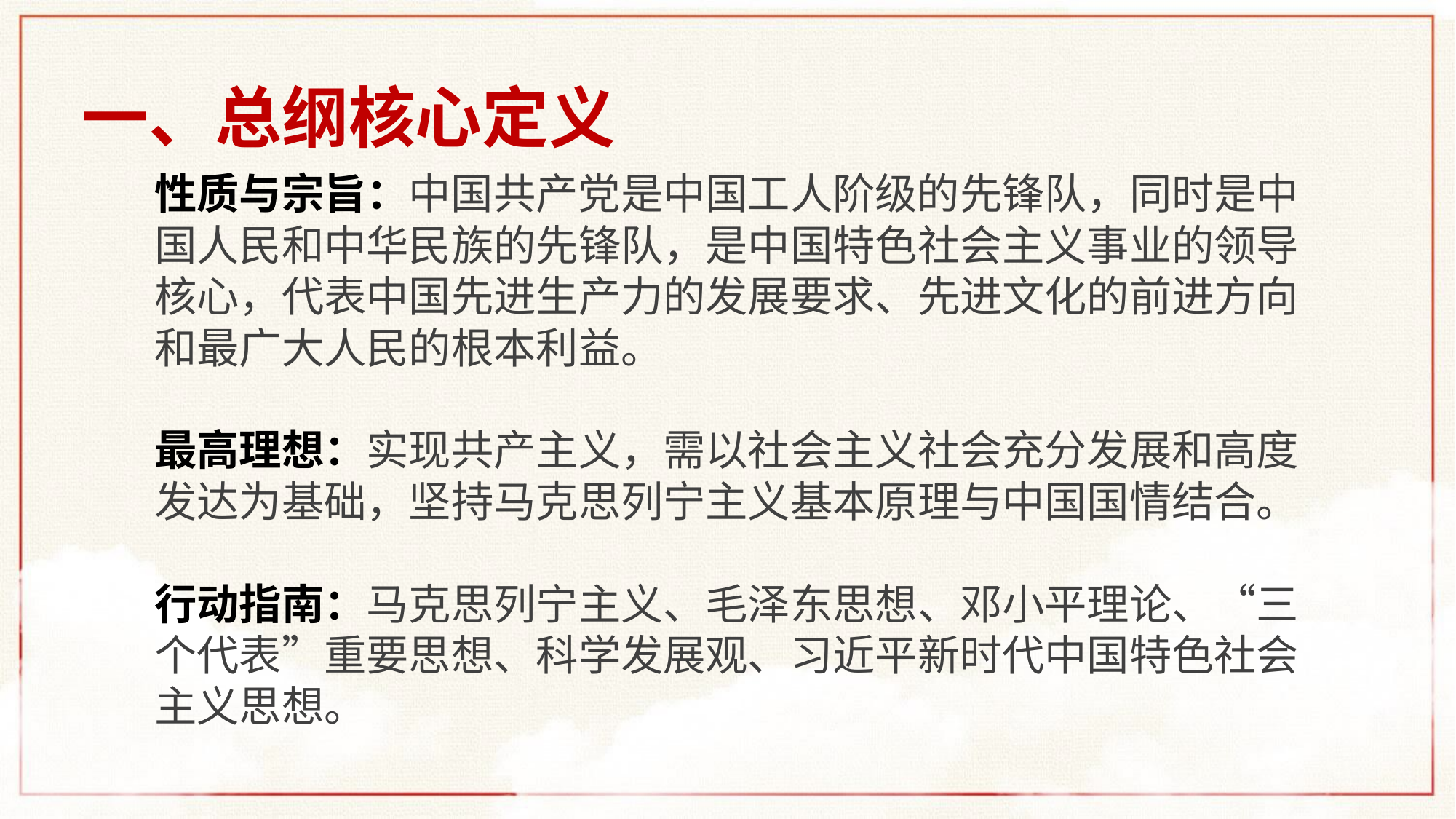

# 一、总纲核心定义
性质与宗旨：中国共产党是中国工人阶级的先锋队，同时是中国人民和中华民族的先锋队，是中国特色社会主义事业的领导核心，代表中国先进生产力的发展要求、先进文化的前进方向和最广大人民的根本利益。

最高理想：实现共产主义，需以社会主义社会充分发展和高度发达为基础，坚持马克思列宁主义基本原理与中国国情结合。

行动指南：马克思列宁主义、毛泽东思想、邓小平理论、“三个代表”重要思想、科学发展观、习近平新时代中国特色社会主义思想。